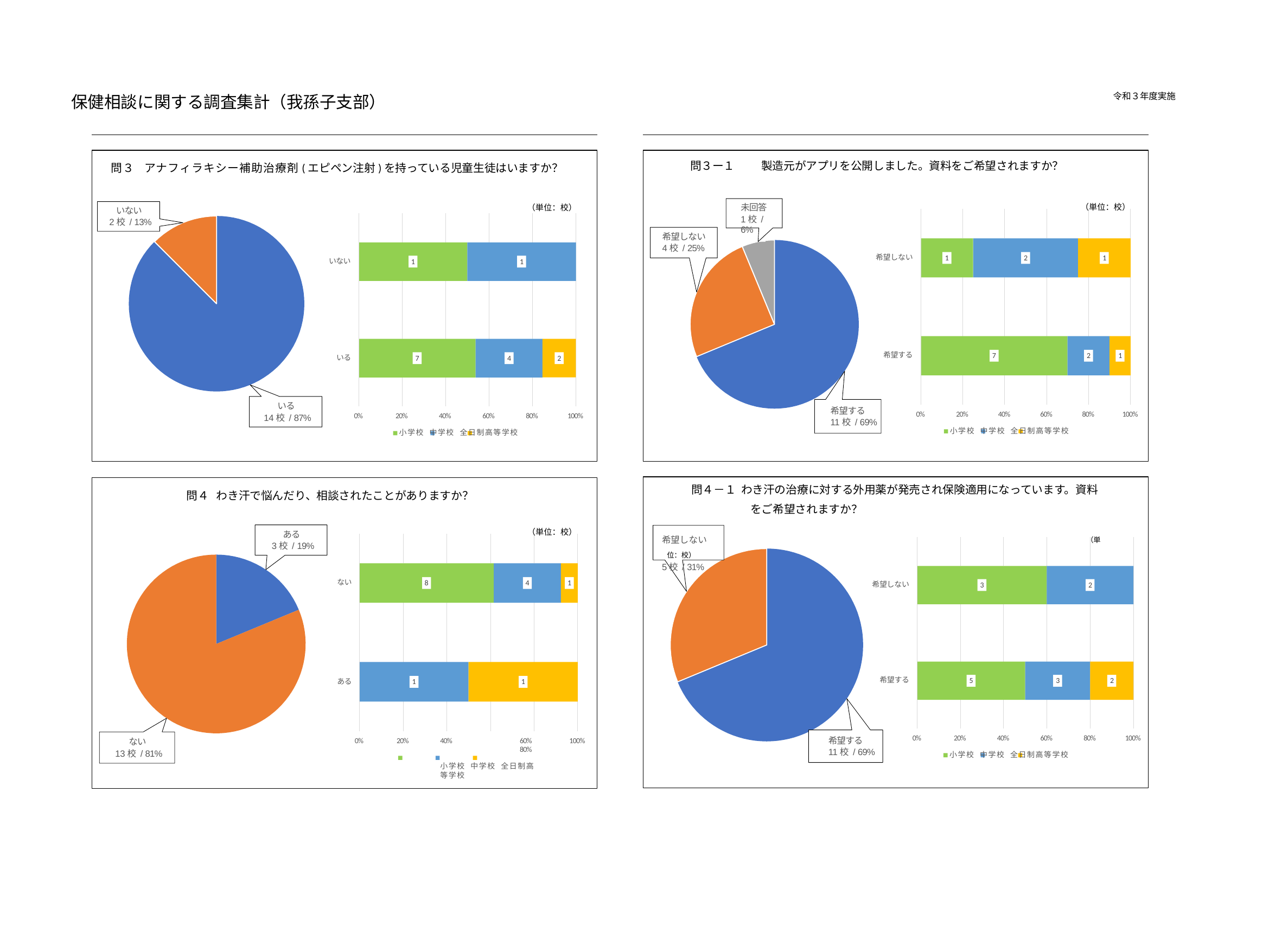

令和３年度実施
保健相談に関する調査集計（我孫子支部）

問３ー１
製造元がアプリを公開しました。資料をご希望されますか？
問３   アナフィラキシー補助治療剤(エピペン注射)を持っている児童生徒はいますか？

未回答
1校 / 6%
（単位：校）
（単位：校）

いない
2校 / 13%

希望しない
4校 / 25%

希望しない
1
2
1

いない
1
1

希望する
7
2
1

いる
7
4
2

いる
14校 / 87%
希望する
11校 / 69%
0%	20%	40%	60%
小学校  中学校  全日制高等学校
80%
100%
0%
20%	40%	60%
80%
100%
小学校  中学校  全日制高等学校

問４－１  わき汗の治療に対する外用薬が発売され保険適用になっています。資料をご希望されますか？
希望しない	（単位：校）
5校 / 31%

問４   わき汗で悩んだり、相談されたことがありますか？

（単位：校）
ある
3校 / 19%

ない
8
4
1

希望しない
3
2

希望する
5
3
2

ある
1
1

0%
20%
40%	60%
80%
100%
希望する
11校 / 69%
ない
13校 / 81%
0%
20%
40%	60%	80%
小学校  中学校  全日制高等学校
100%
小学校  中学校  全日制高等学校